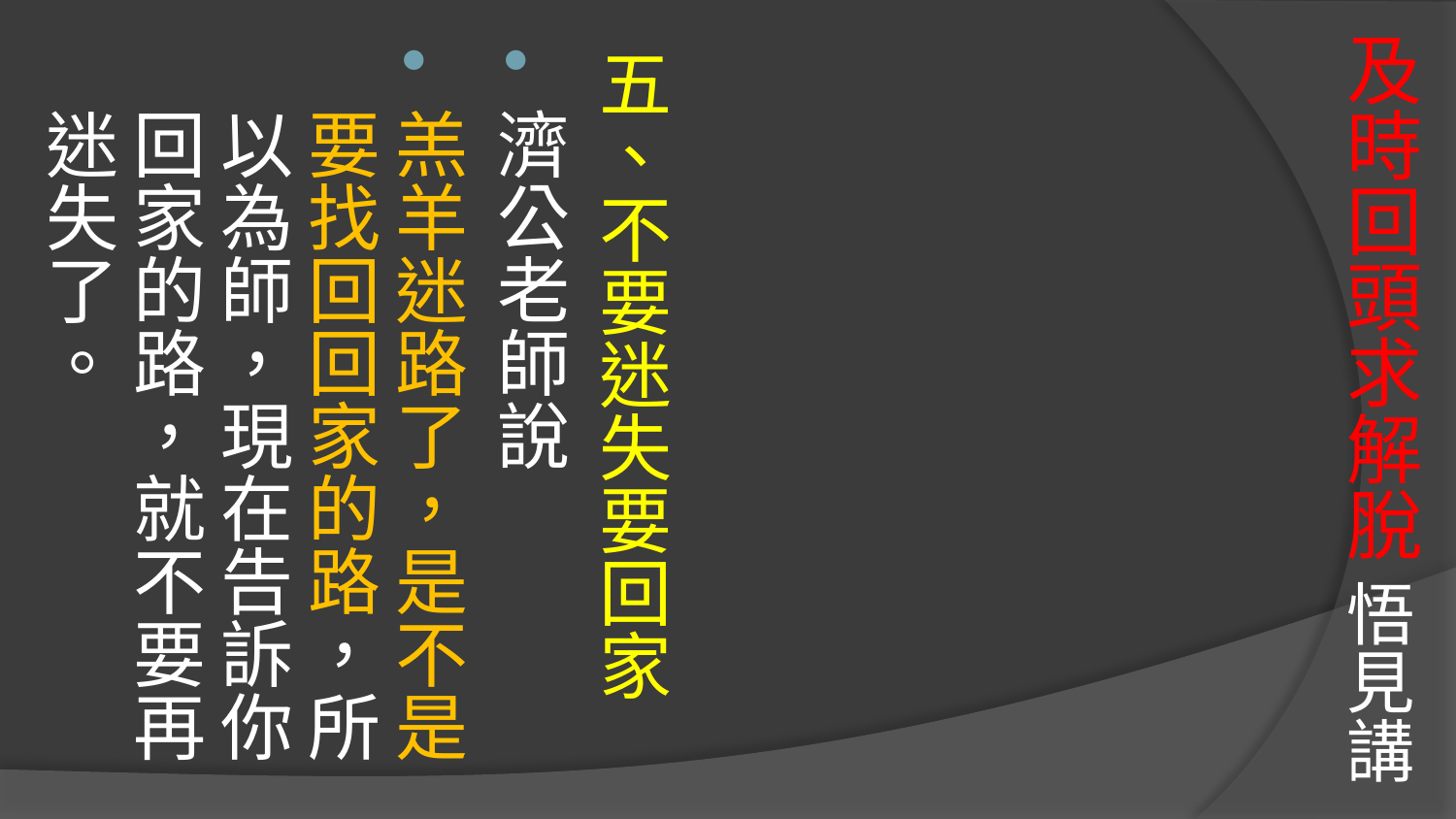

# 及時回頭求解脫 悟見講
五、不要迷失要回家
濟公老師說
羔羊迷路了，是不是要找回回家的路，所以為師，現在告訴你回家的路，就不要再迷失了。